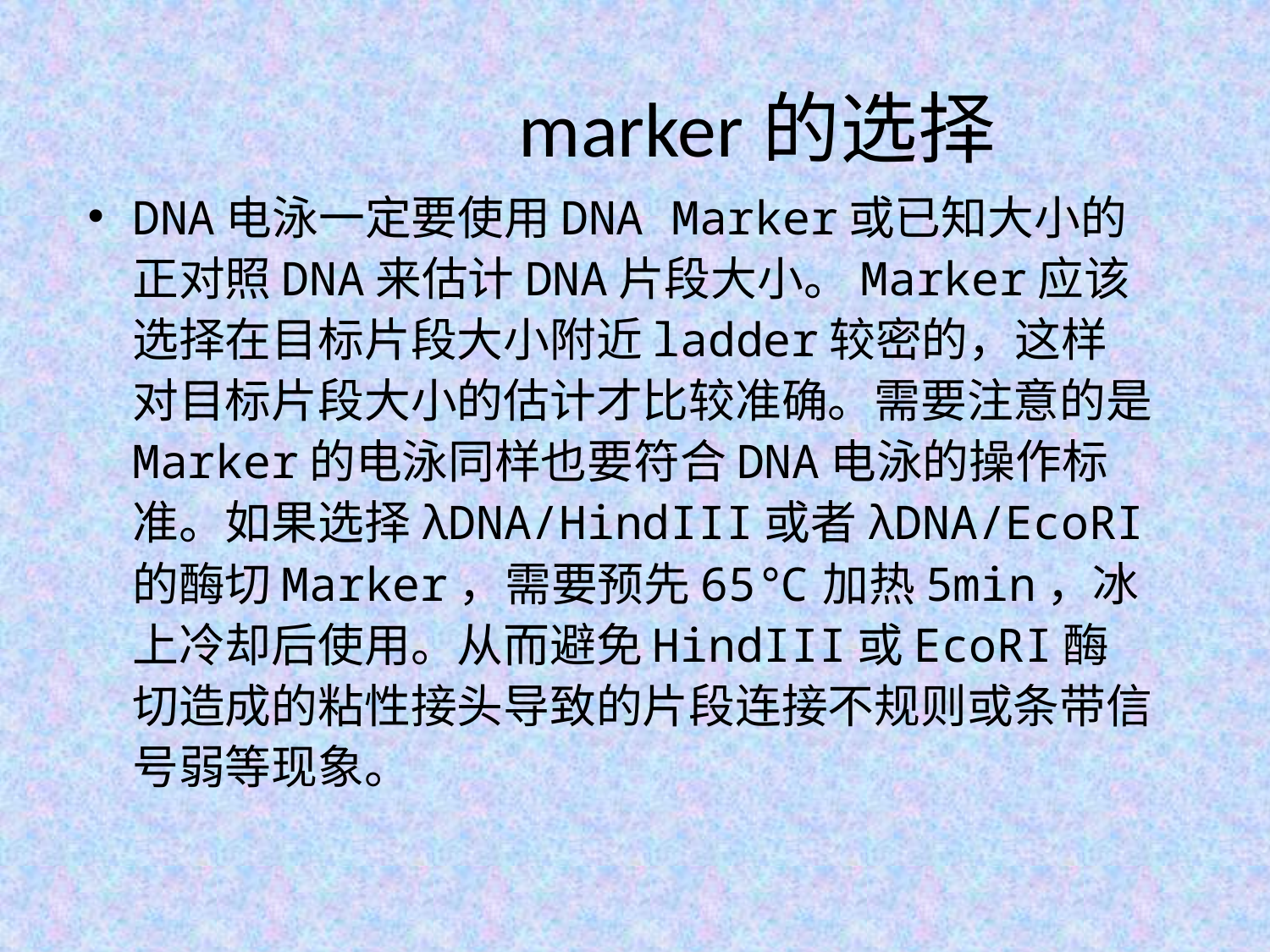

# marker的选择
DNA电泳一定要使用DNA Marker或已知大小的正对照DNA来估计DNA片段大小。Marker应该选择在目标片段大小附近ladder较密的，这样对目标片段大小的估计才比较准确。需要注意的是Marker的电泳同样也要符合DNA电泳的操作标准。如果选择λDNA/HindIII或者λDNA/EcoRI的酶切Marker，需要预先65℃加热5min，冰上冷却后使用。从而避免HindIII或EcoRI酶切造成的粘性接头导致的片段连接不规则或条带信号弱等现象。